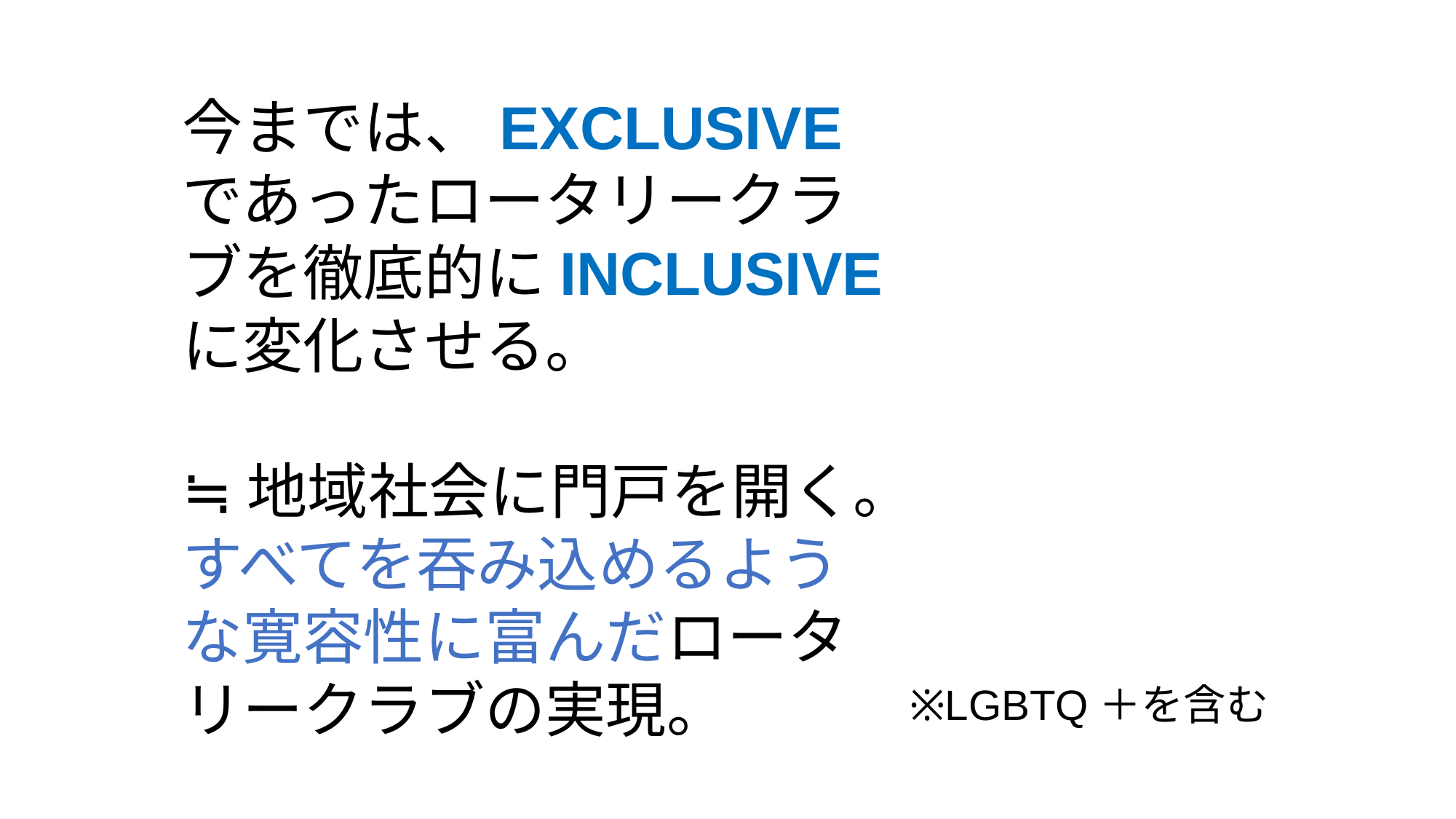

今までは、EXCLUSIVEであったロータリークラブを徹底的にINCLUSIVEに変化させる。

≒地域社会に門戸を開く。すべてを吞み込めるような寛容性に富んだロータリークラブの実現。

※LGBTQ＋を含む